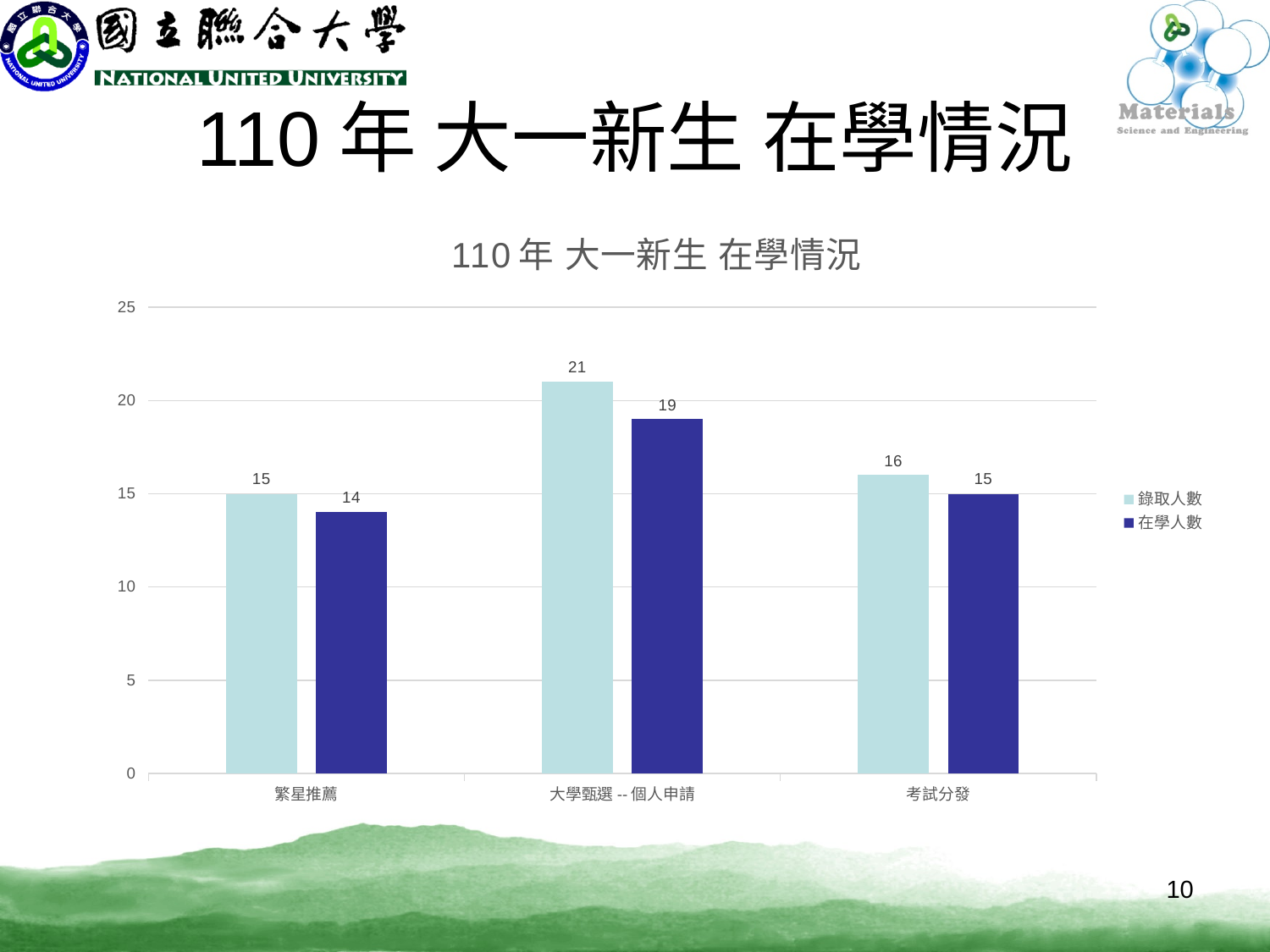

# 110年 大一新生 在學情況

### Chart: 110年 大一新生 在學情況

| Category | 錄取人數 | 在學人數 |
|---|---|---|
| 繁星推薦 | 15.0 | 14.0 |
| 大學甄選--個人申請 | 21.0 | 19.0 |
| 考試分發 | 16.0 | 15.0 |
10